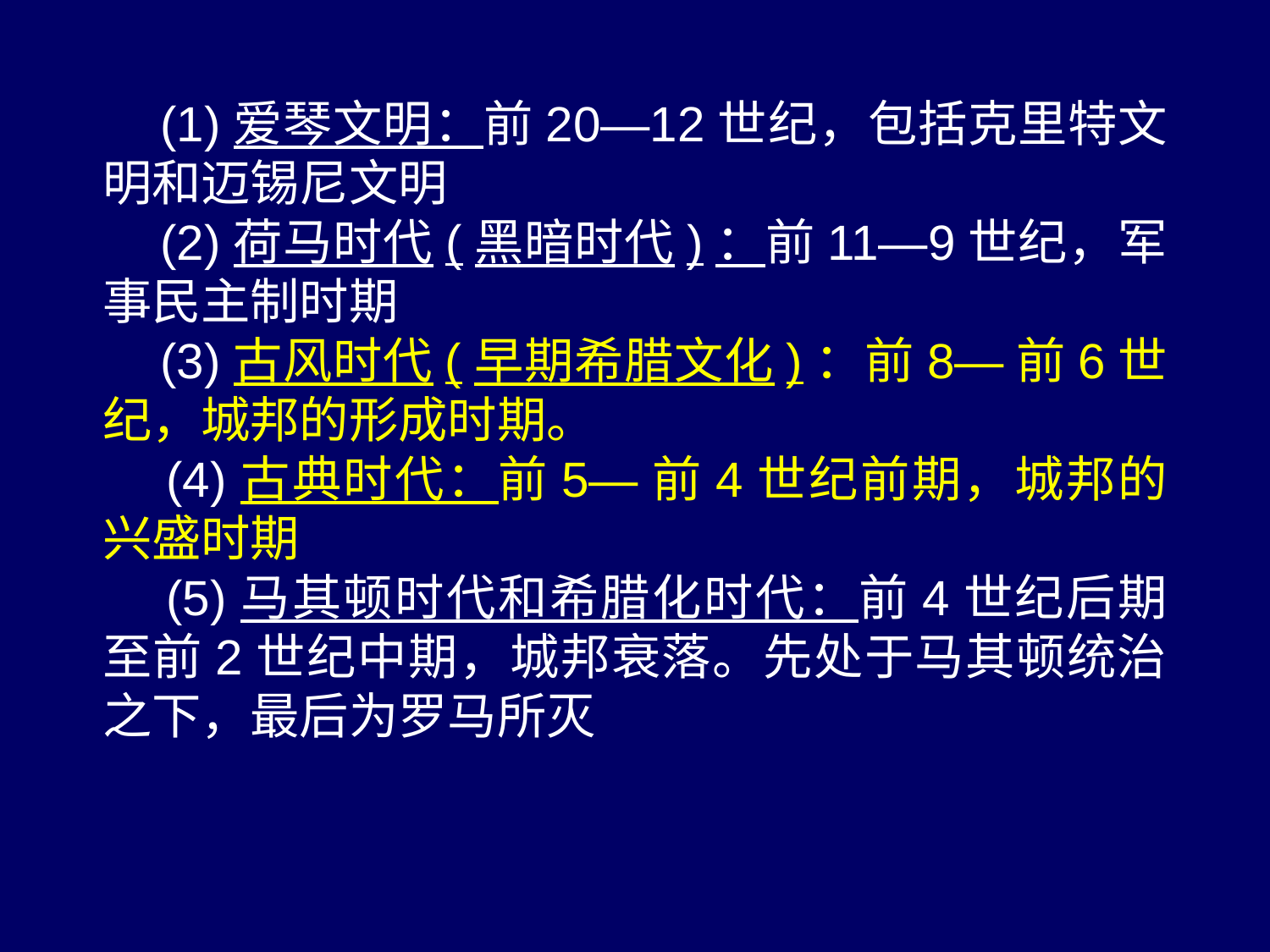

(1)爱琴文明：前20—12世纪，包括克里特文明和迈锡尼文明
    (2)荷马时代(黑暗时代)：前11—9世纪，军事民主制时期
    (3)古风时代(早期希腊文化)：前8—前6世纪，城邦的形成时期。
    (4)古典时代：前5—前4世纪前期，城邦的兴盛时期
    (5)马其顿时代和希腊化时代：前4世纪后期至前2世纪中期，城邦衰落。先处于马其顿统治之下，最后为罗马所灭